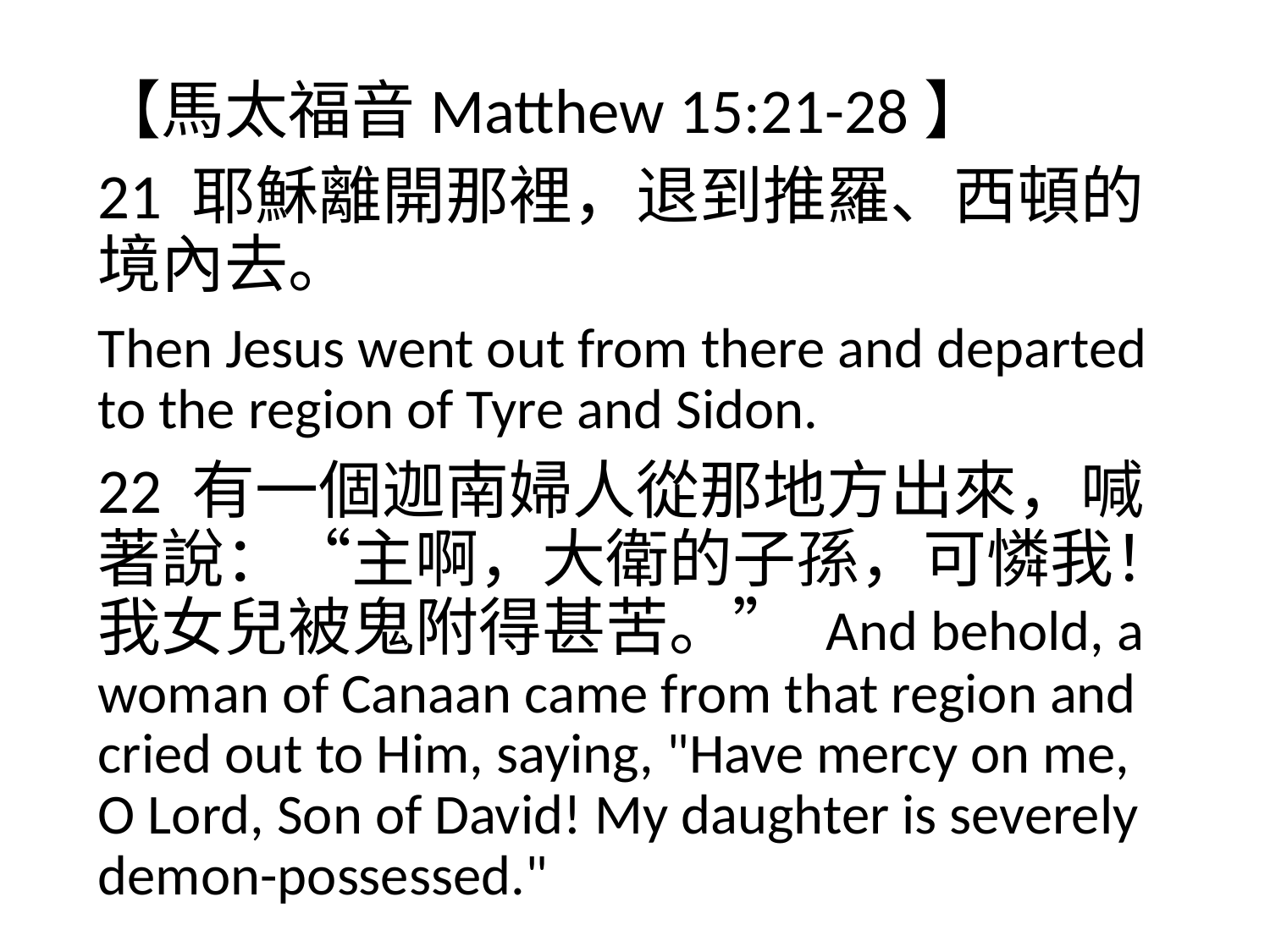

【馬太福音Matthew 15:21-28】
21 耶穌離開那裡，退到推羅、西頓的境內去。
Then Jesus went out from there and departed to the region of Tyre and Sidon.
22 有一個迦南婦人從那地方出來，喊著說：“主啊，大衛的子孫，可憐我！我女兒被鬼附得甚苦。” And behold, a woman of Canaan came from that region and cried out to Him, saying, "Have mercy on me, O Lord, Son of David! My daughter is severely demon-possessed."